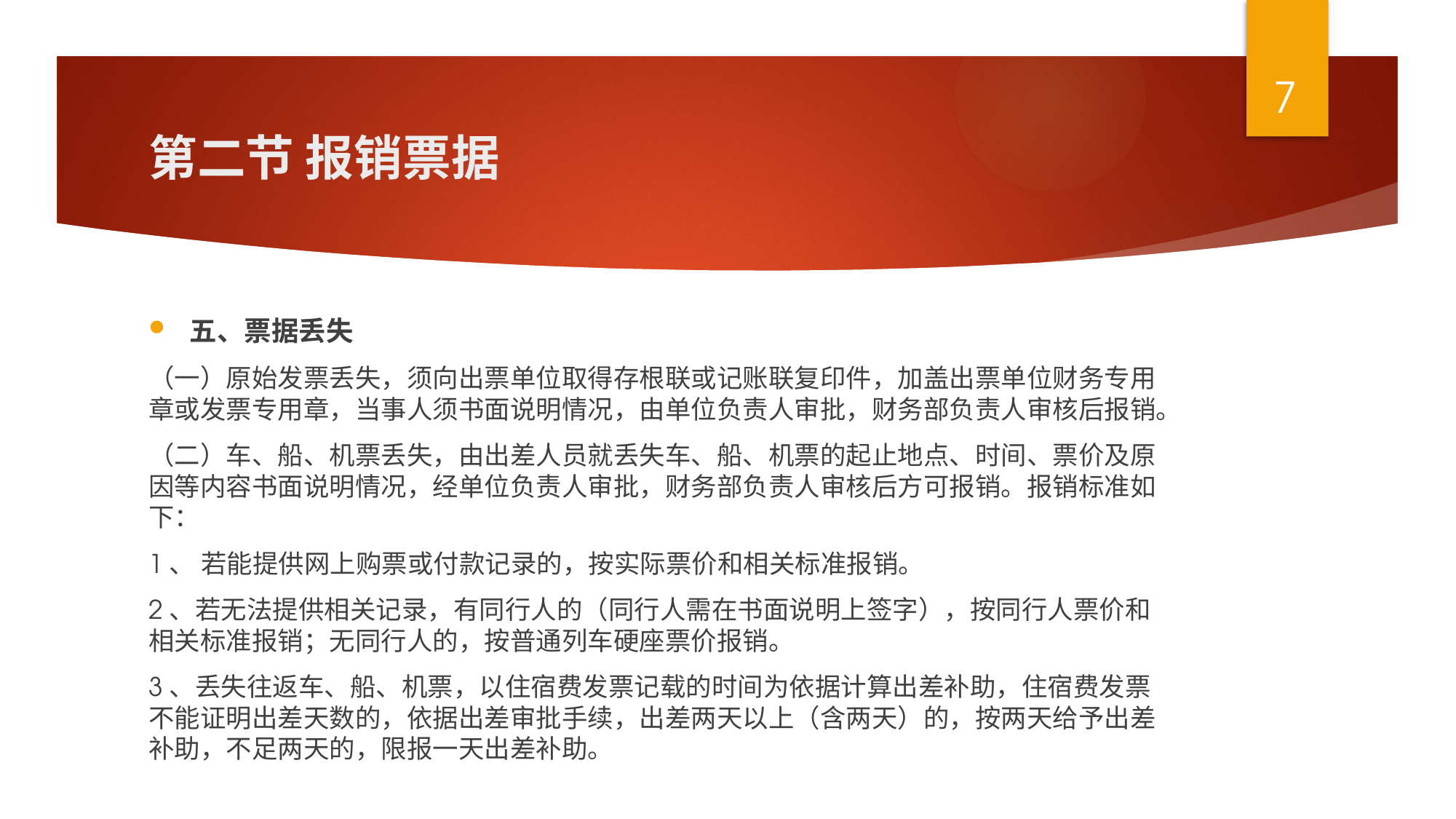

7
# 第二节 报销票据
五、票据丢失
（一）原始发票丢失，须向出票单位取得存根联或记账联复印件，加盖出票单位财务专用章或发票专用章，当事人须书面说明情况，由单位负责人审批，财务部负责人审核后报销。
（二）车、船、机票丢失，由出差人员就丢失车、船、机票的起止地点、时间、票价及原因等内容书面说明情况，经单位负责人审批，财务部负责人审核后方可报销。报销标准如下：
1、 若能提供网上购票或付款记录的，按实际票价和相关标准报销。
2、若无法提供相关记录，有同行人的（同行人需在书面说明上签字），按同行人票价和相关标准报销；无同行人的，按普通列车硬座票价报销。
3、丢失往返车、船、机票，以住宿费发票记载的时间为依据计算出差补助，住宿费发票不能证明出差天数的，依据出差审批手续，出差两天以上（含两天）的，按两天给予出差补助，不足两天的，限报一天出差补助。